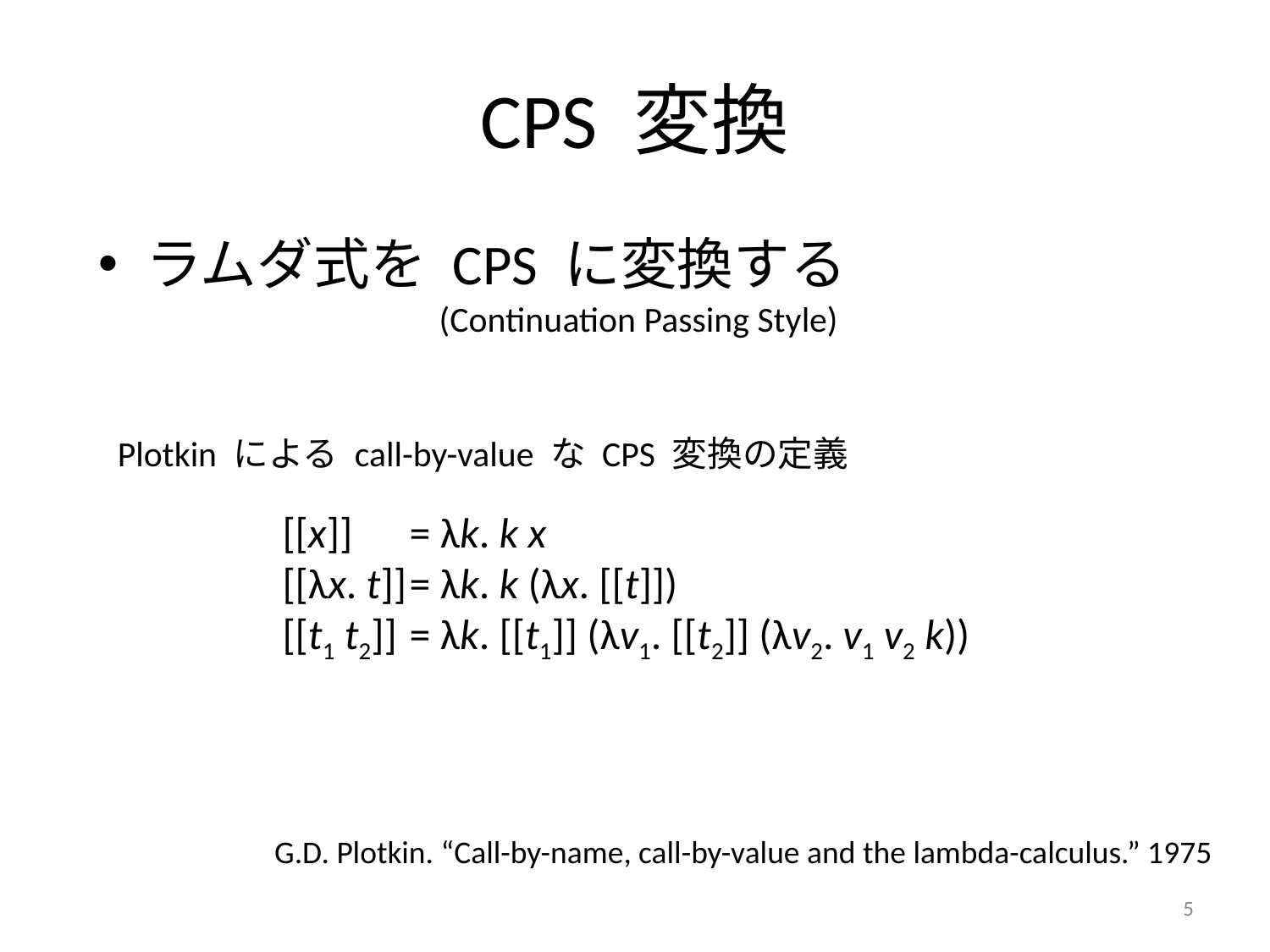

# CPS 変換
ラムダ式を CPS に変換する
(Continuation Passing Style)
Plotkin による call-by-value な CPS 変換の定義
[[x]]	= λk. k x
[[λx. t]]	= λk. k (λx. [[t]])
[[t1 t2]]	= λk. [[t1]] (λv1. [[t2]] (λv2. v1 v2 k))
G.D. Plotkin. “Call-by-name, call-by-value and the lambda-calculus.” 1975
5